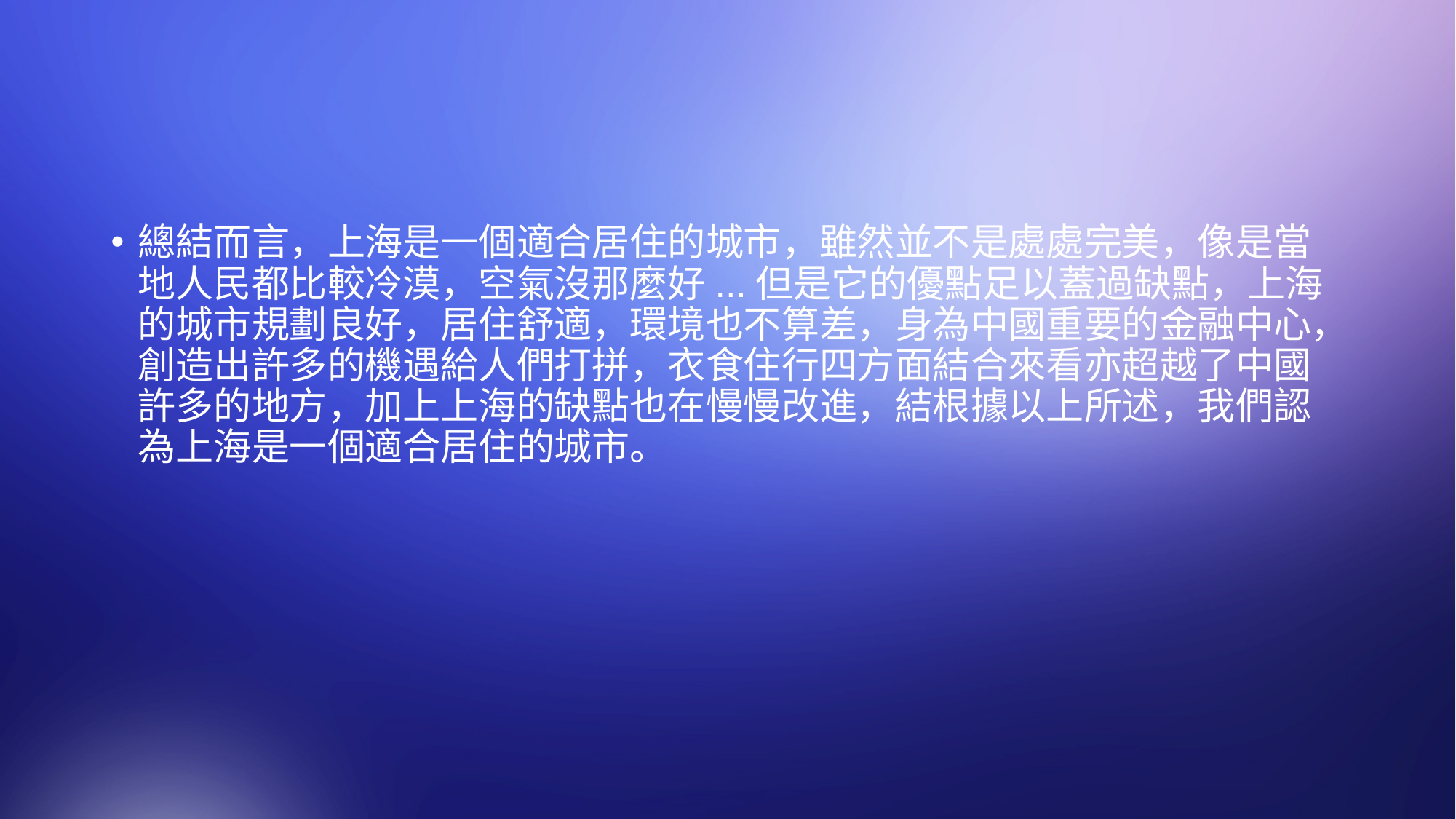

#
總結而言，上海是一個適合居住的城市，雖然並不是處處完美，像是當地人民都比較冷漠，空氣沒那麼好...但是它的優點足以蓋過缺點，上海的城市規劃良好，居住舒適，環境也不算差，身為中國重要的金融中心，創造出許多的機遇給人們打拼，衣食住行四方面結合來看亦超越了中國許多的地方，加上上海的缺點也在慢慢改進，結根據以上所述，我們認為上海是一個適合居住的城市。